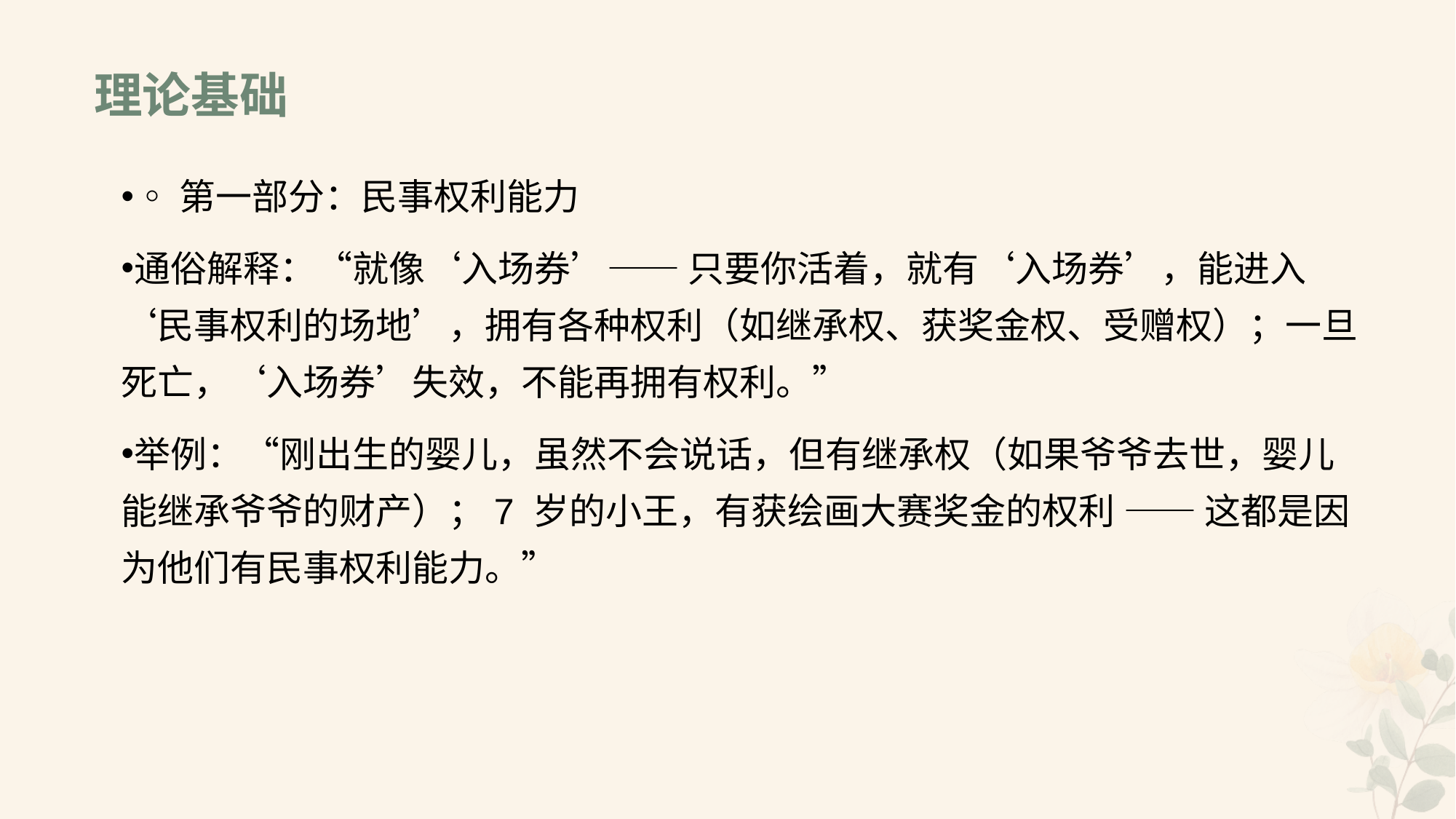

# 理论基础
◦第一部分：民事权利能力
通俗解释：“就像‘入场券’—— 只要你活着，就有‘入场券’，能进入‘民事权利的场地’，拥有各种权利（如继承权、获奖金权、受赠权）；一旦死亡，‘入场券’失效，不能再拥有权利。”
举例：“刚出生的婴儿，虽然不会说话，但有继承权（如果爷爷去世，婴儿能继承爷爷的财产）；7 岁的小王，有获绘画大赛奖金的权利 —— 这都是因为他们有民事权利能力。”